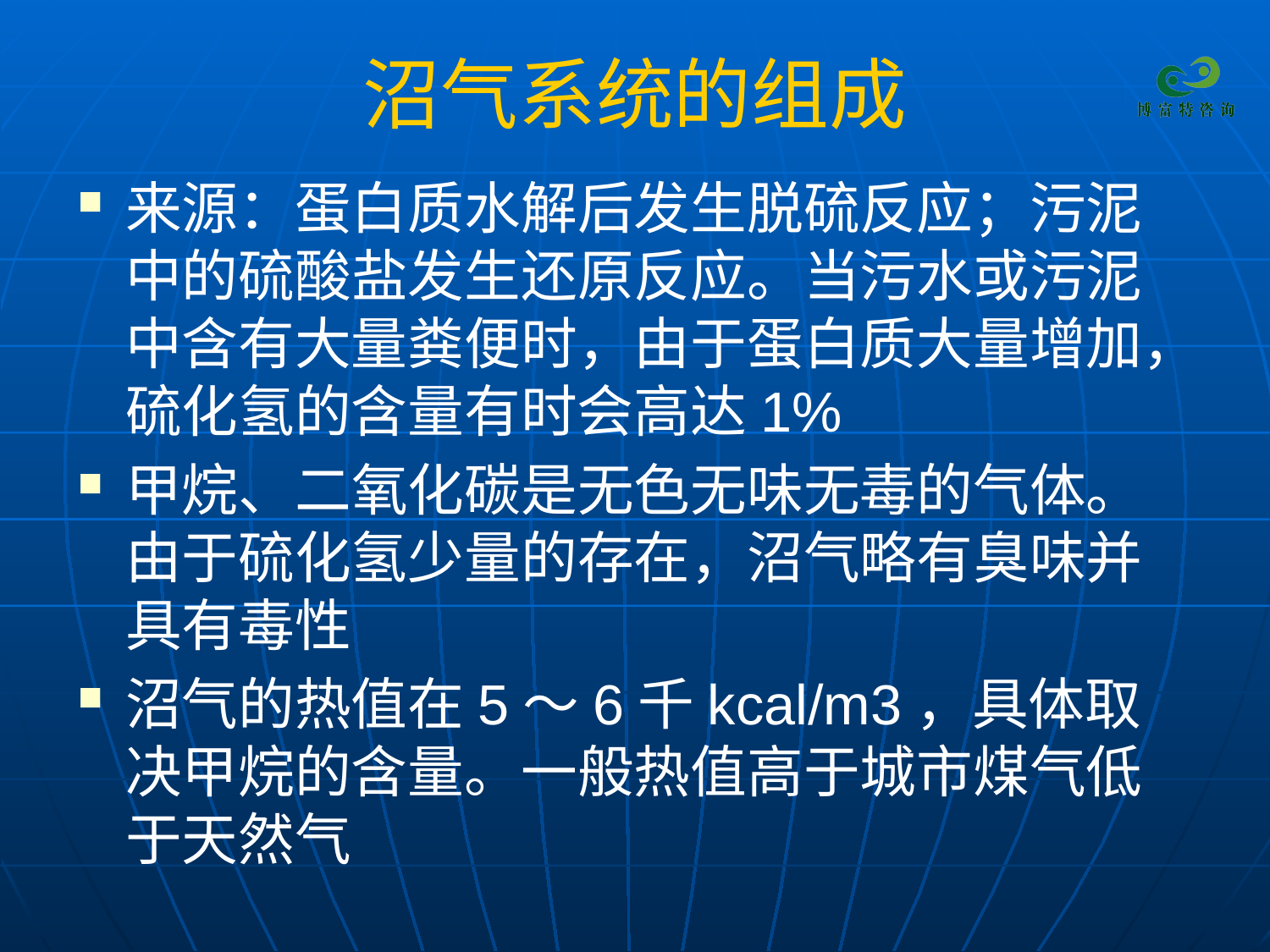

# 沼气系统的组成
来源：蛋白质水解后发生脱硫反应；污泥中的硫酸盐发生还原反应。当污水或污泥中含有大量粪便时，由于蛋白质大量增加，硫化氢的含量有时会高达1%
甲烷、二氧化碳是无色无味无毒的气体。由于硫化氢少量的存在，沼气略有臭味并具有毒性
沼气的热值在5～6千kcal/m3，具体取决甲烷的含量。一般热值高于城市煤气低于天然气